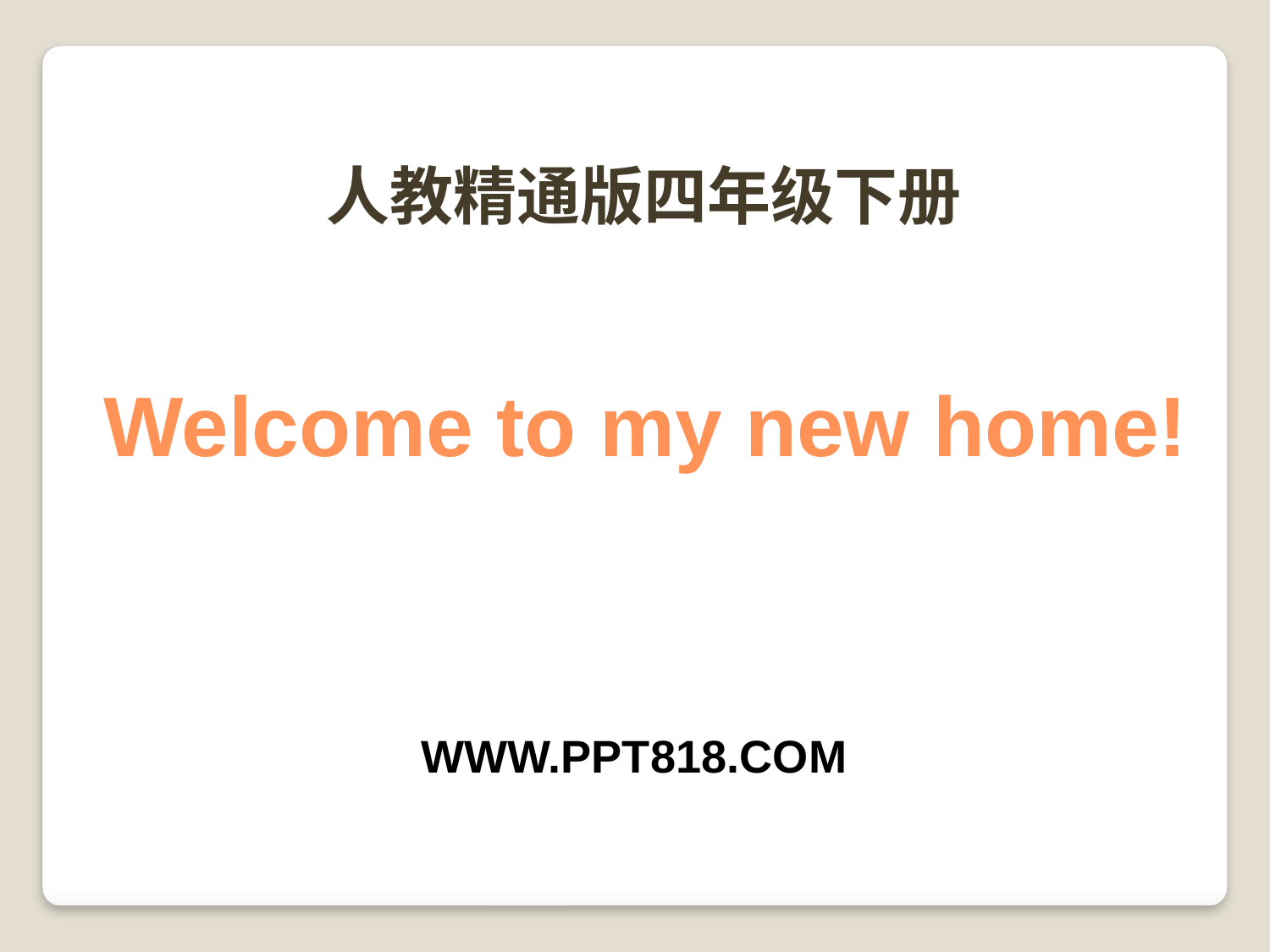

人教精通版四年级下册
# Welcome to my new home!
WWW.PPT818.COM